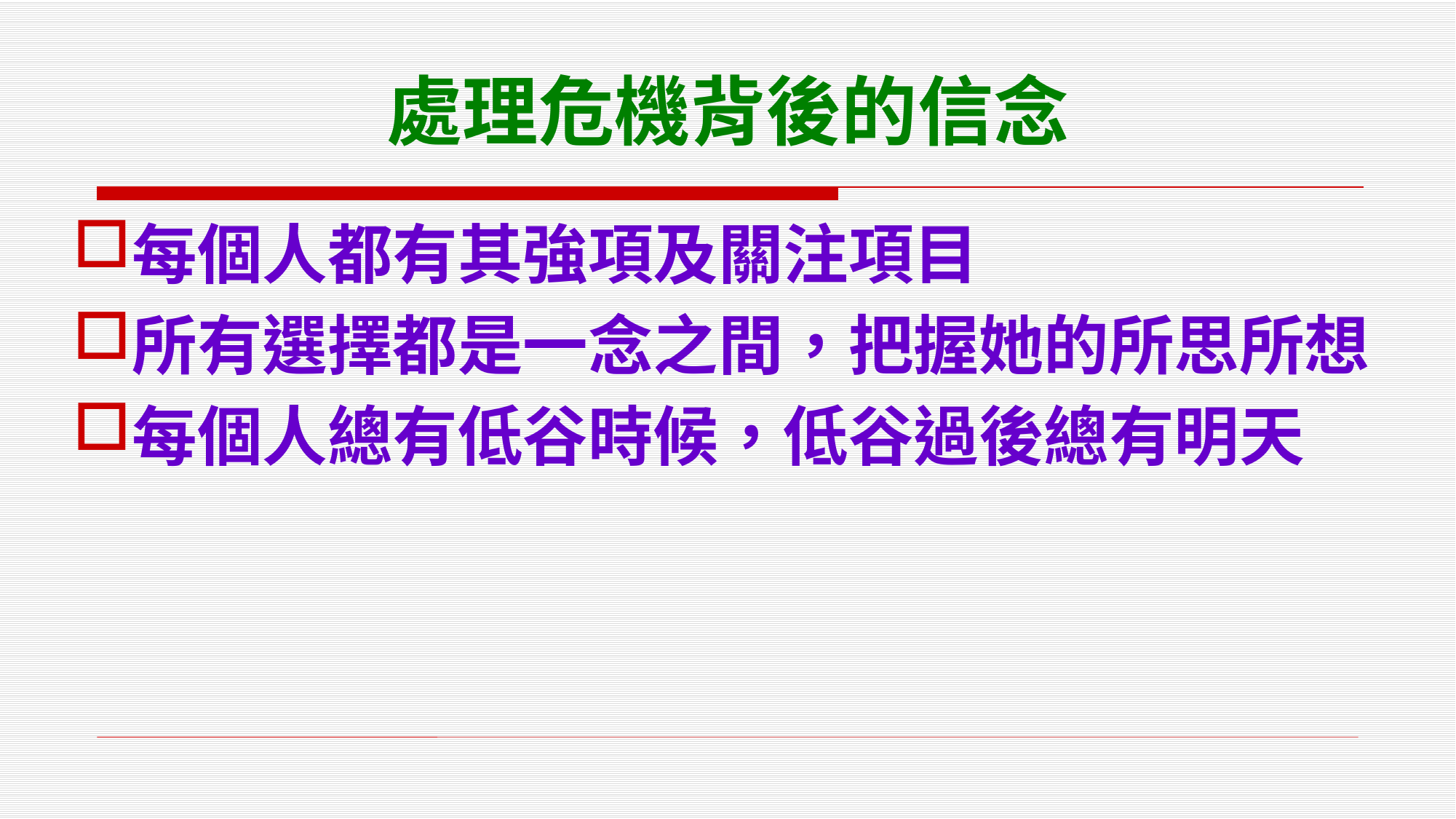

處理危機背後的信念
每個人都有其強項及關注項目
所有選擇都是一念之間，把握她的所思所想
每個人總有低谷時候，低谷過後總有明天